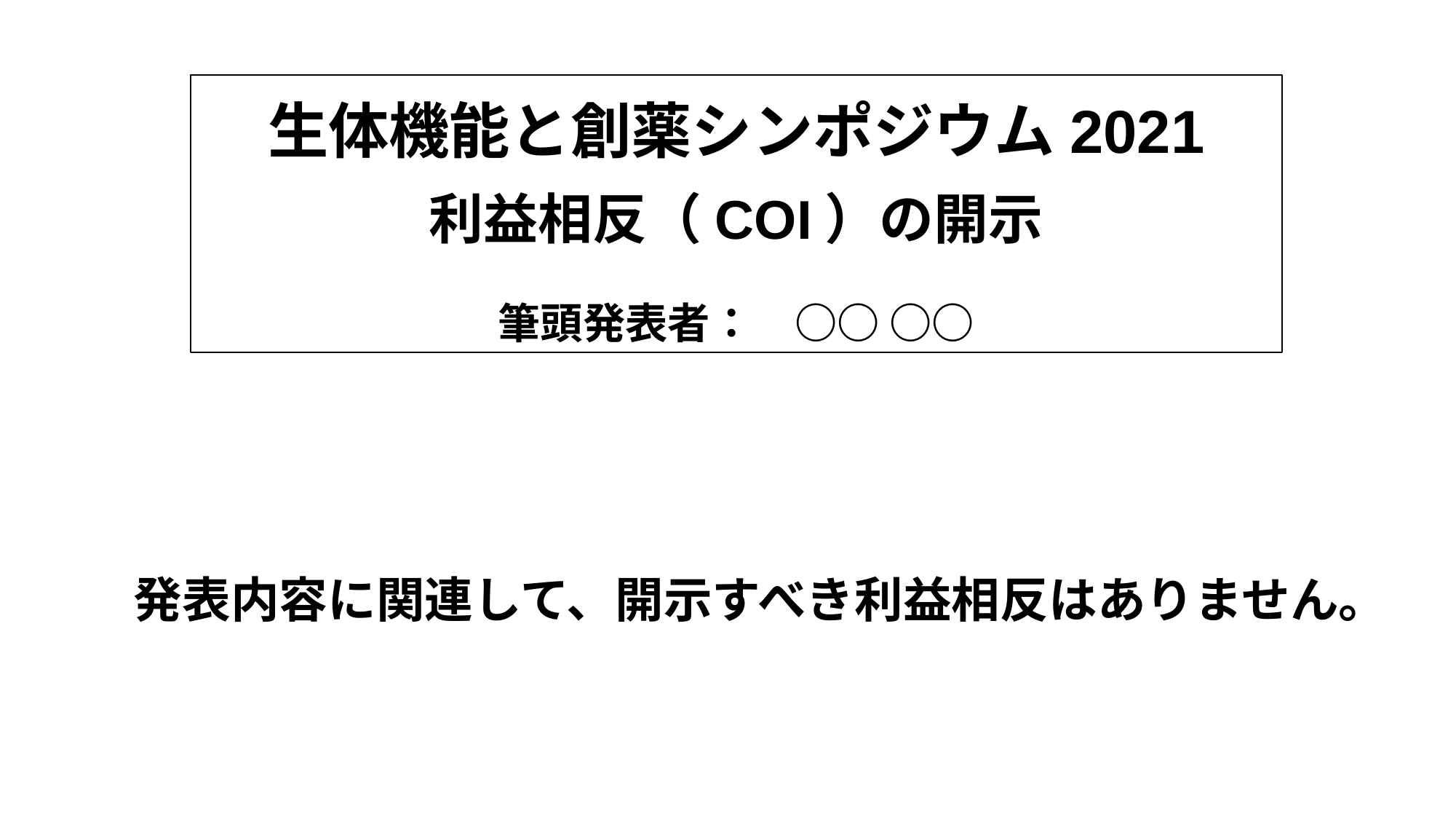

生体機能と創薬シンポジウム2021
利益相反（COI）の開示

筆頭発表者：　○○ ○○
発表内容に関連して、開示すべき利益相反はありません。